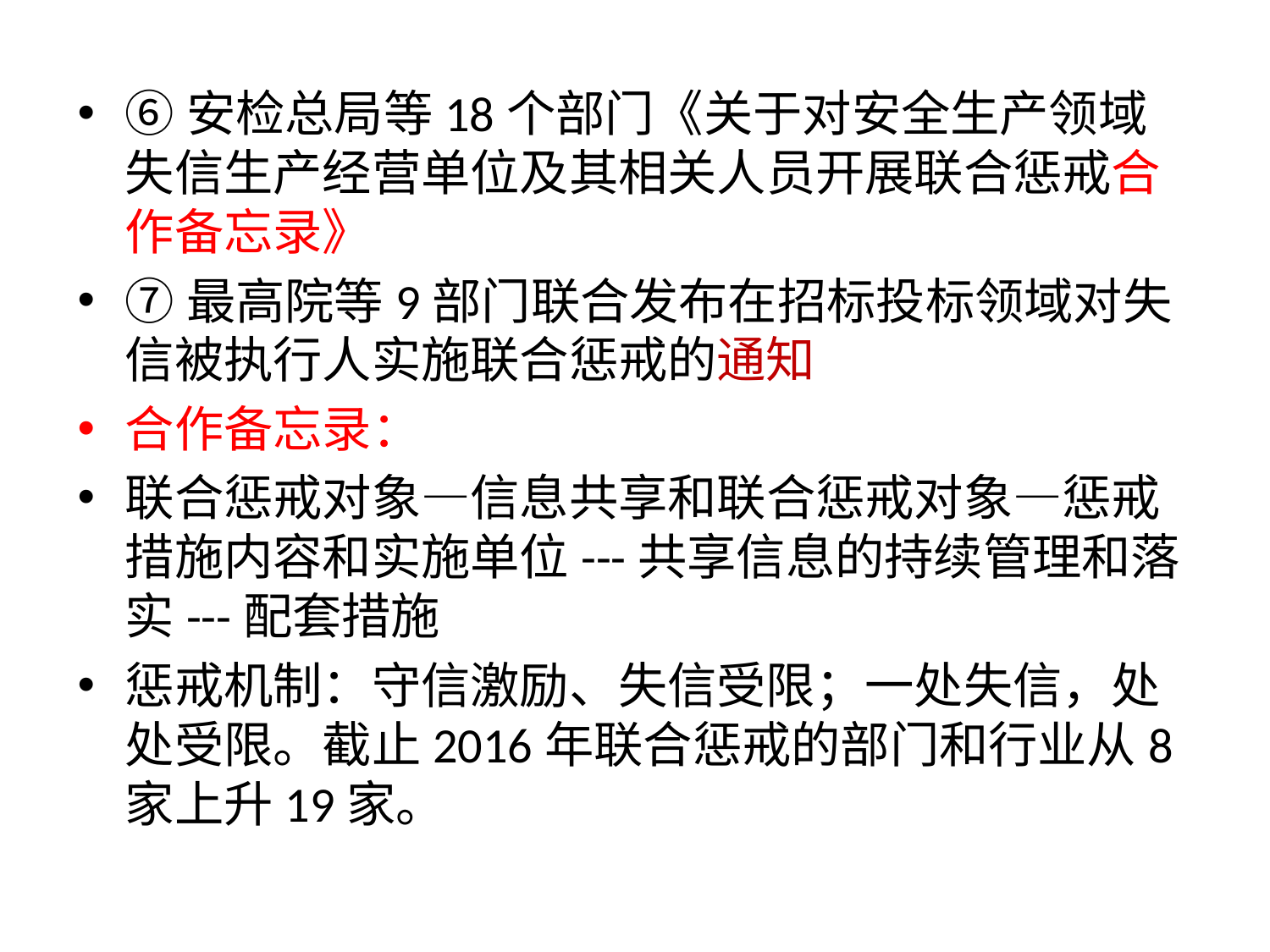

⑥安检总局等18个部门《关于对安全生产领域失信生产经营单位及其相关人员开展联合惩戒合作备忘录》
⑦最高院等9部门联合发布在招标投标领域对失信被执行人实施联合惩戒的通知
合作备忘录：
联合惩戒对象—信息共享和联合惩戒对象—惩戒措施内容和实施单位---共享信息的持续管理和落实---配套措施
惩戒机制：守信激励、失信受限；一处失信，处处受限。截止2016年联合惩戒的部门和行业从8家上升19家。